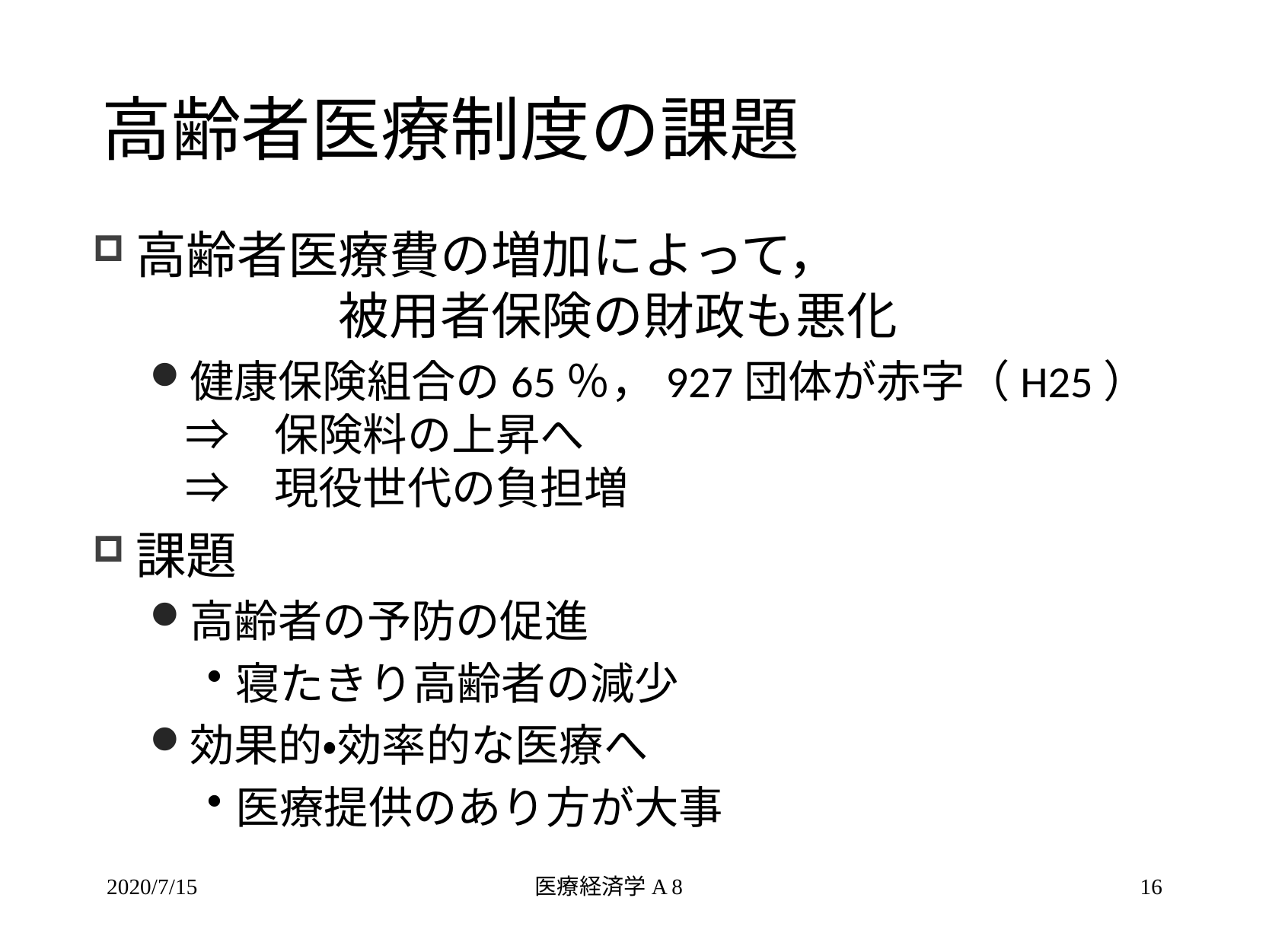

# 高齢者医療制度の課題
高齢者医療費の増加によって，
　　　　被用者保険の財政も悪化
健康保険組合の65％，927団体が赤字（H25）
⇒　保険料の上昇へ
⇒　現役世代の負担増
課題
高齢者の予防の促進
寝たきり高齢者の減少
効果的・効率的な医療へ
医療提供のあり方が大事
2020/7/15
医療経済学A 8
16